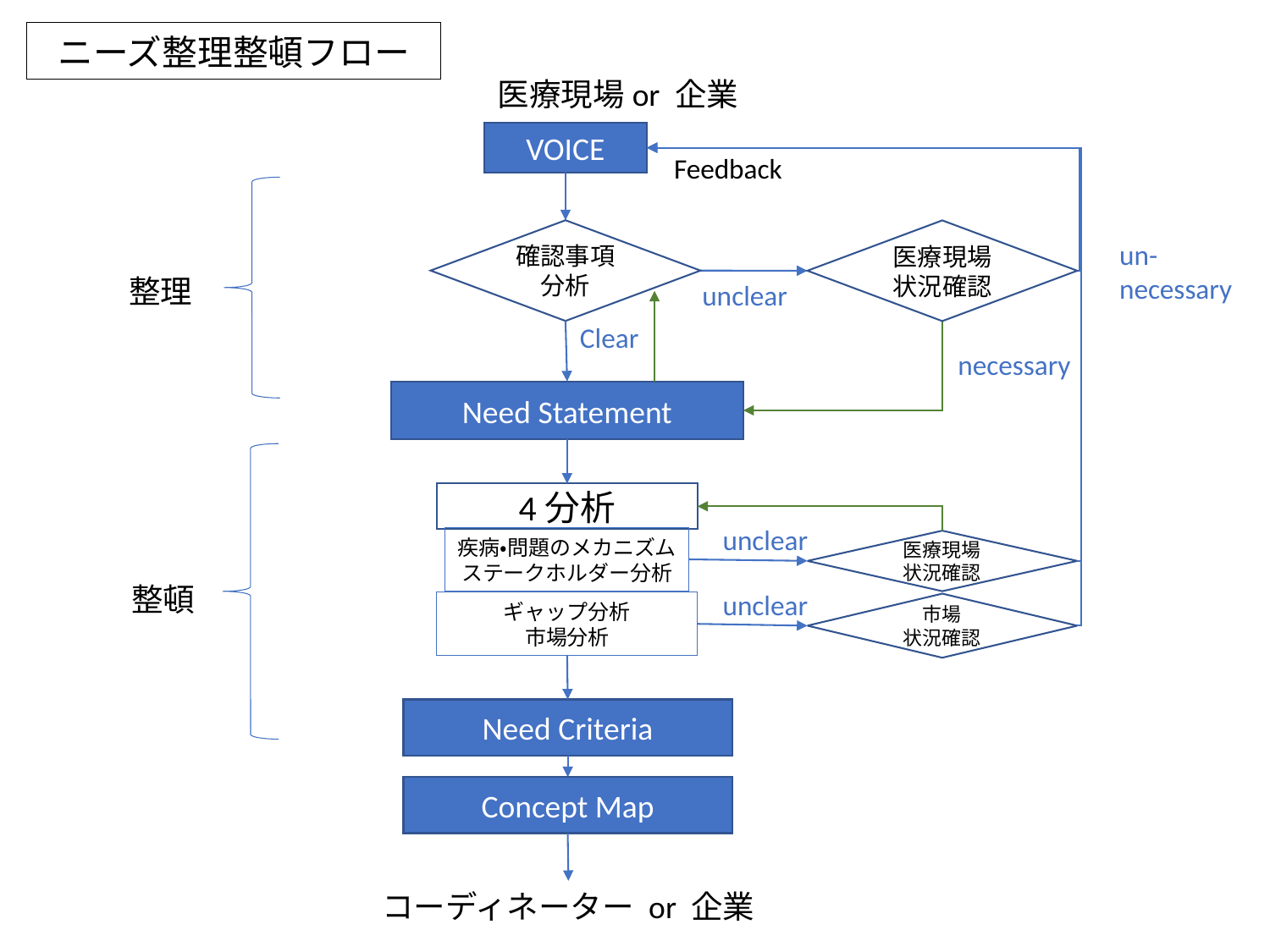

# ニーズ整理整頓フロー
医療現場or 企業
VOICE
Feedback

確認事項
分析
医療現場
状況確認
un-
necessary
整理
unclear
Clear
necessary
Need Statement

4分析
unclear
疾病・問題のメカニズム
ステークホルダー分析
医療現場
状況確認
整頓
unclear
ギャップ分析
市場分析
市場
状況確認
Need Criteria
Concept Map
コーディネーター or 企業